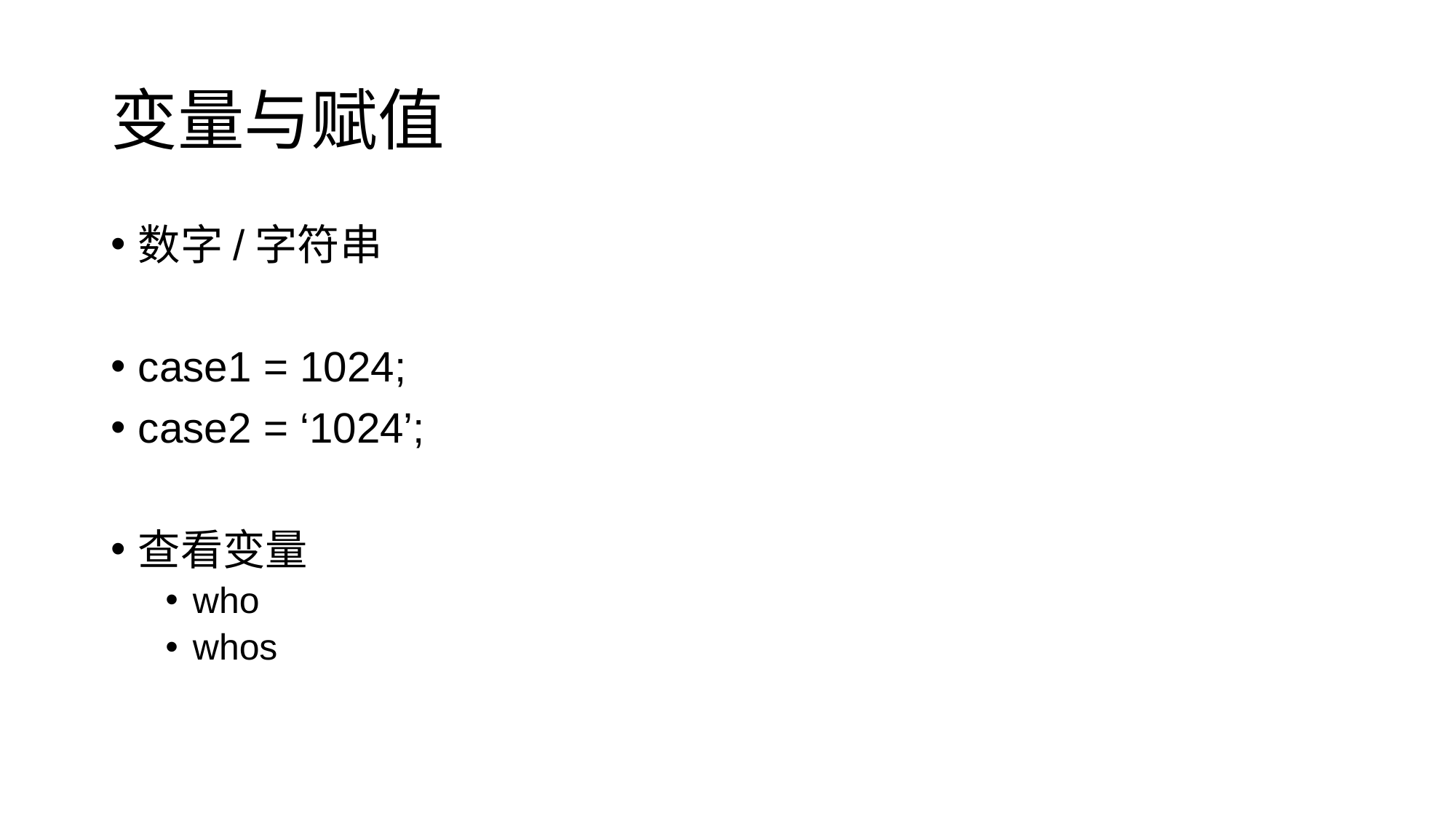

# 变量与赋值
数字/字符串

case1 = 1024;
case2 = ‘1024’;

查看变量
who
whos